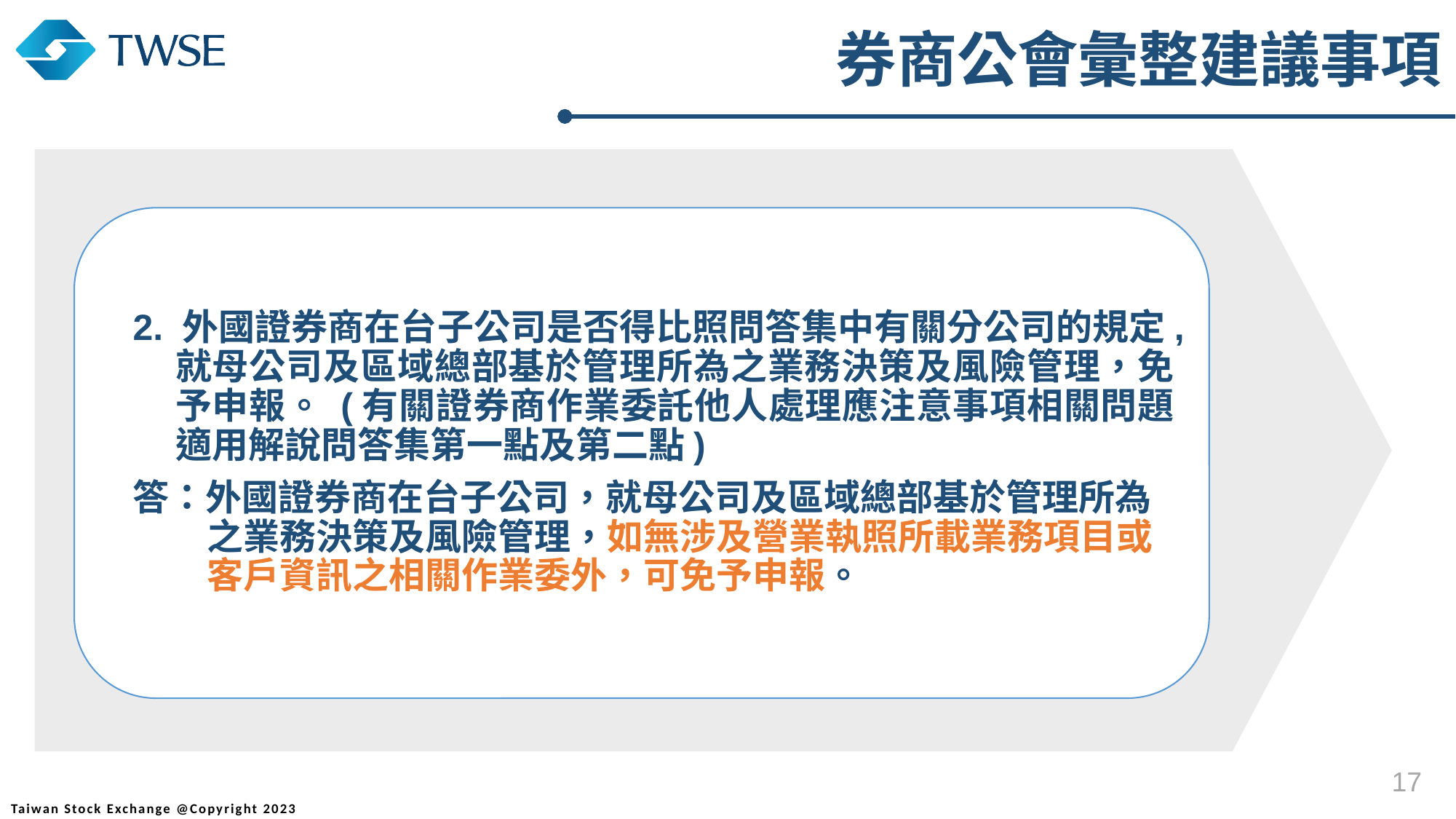

券商公會彙整建議事項

2. 外國證券商在台子公司是否得比照問答集中有關分公司的規定,就母公司及區域總部基於管理所為之業務決策及風險管理，免予申報。 (有關證券商作業委託他人處理應注意事項相關問題適用解說問答集第一點及第二點)
答：外國證券商在台子公司，就母公司及區域總部基於管理所為之業務決策及風險管理，如無涉及營業執照所載業務項目或客戶資訊之相關作業委外，可免予申報。
17